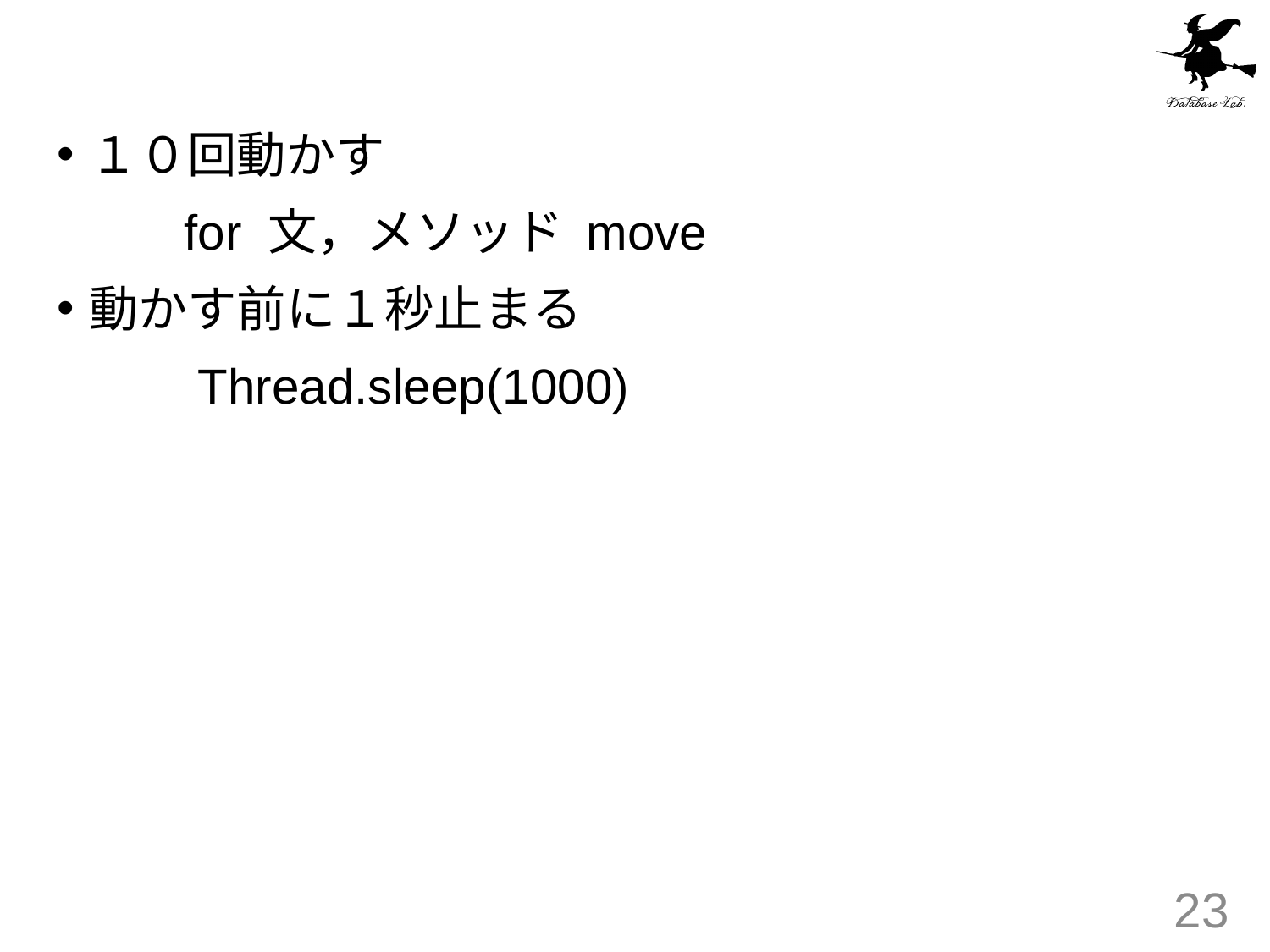

#
１０回動かす
	for 文，メソッド move
動かす前に１秒止まる
	 Thread.sleep(1000)

23